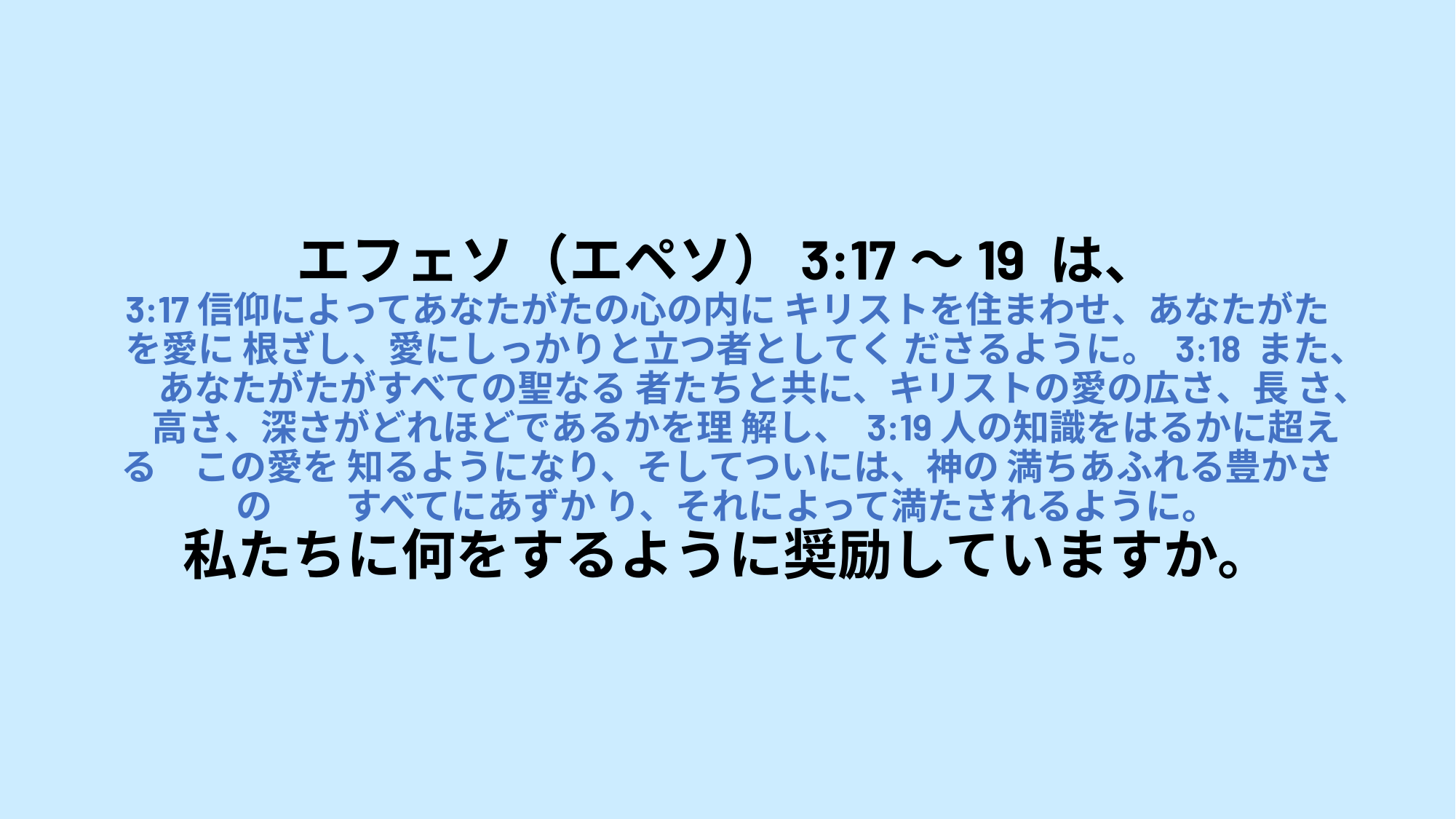

# エフェソ（エペソ）3:17～19 は、 3:17信仰によってあなたがたの心の内に キリストを住まわせ、あなたがたを愛に 根ざし、愛にしっかりと立つ者としてく ださるように。 3:18 また、　あなたがたがすべての聖なる 者たちと共に、キリストの愛の広さ、長 さ、　高さ、深さがどれほどであるかを理 解し、 3:19人の知識をはるかに超える　この愛を 知るようになり、そしてついには、神の 満ちあふれる豊かさの　　すべてにあずか り、それによって満たされるように。 私たちに何をするように奨励していますか。